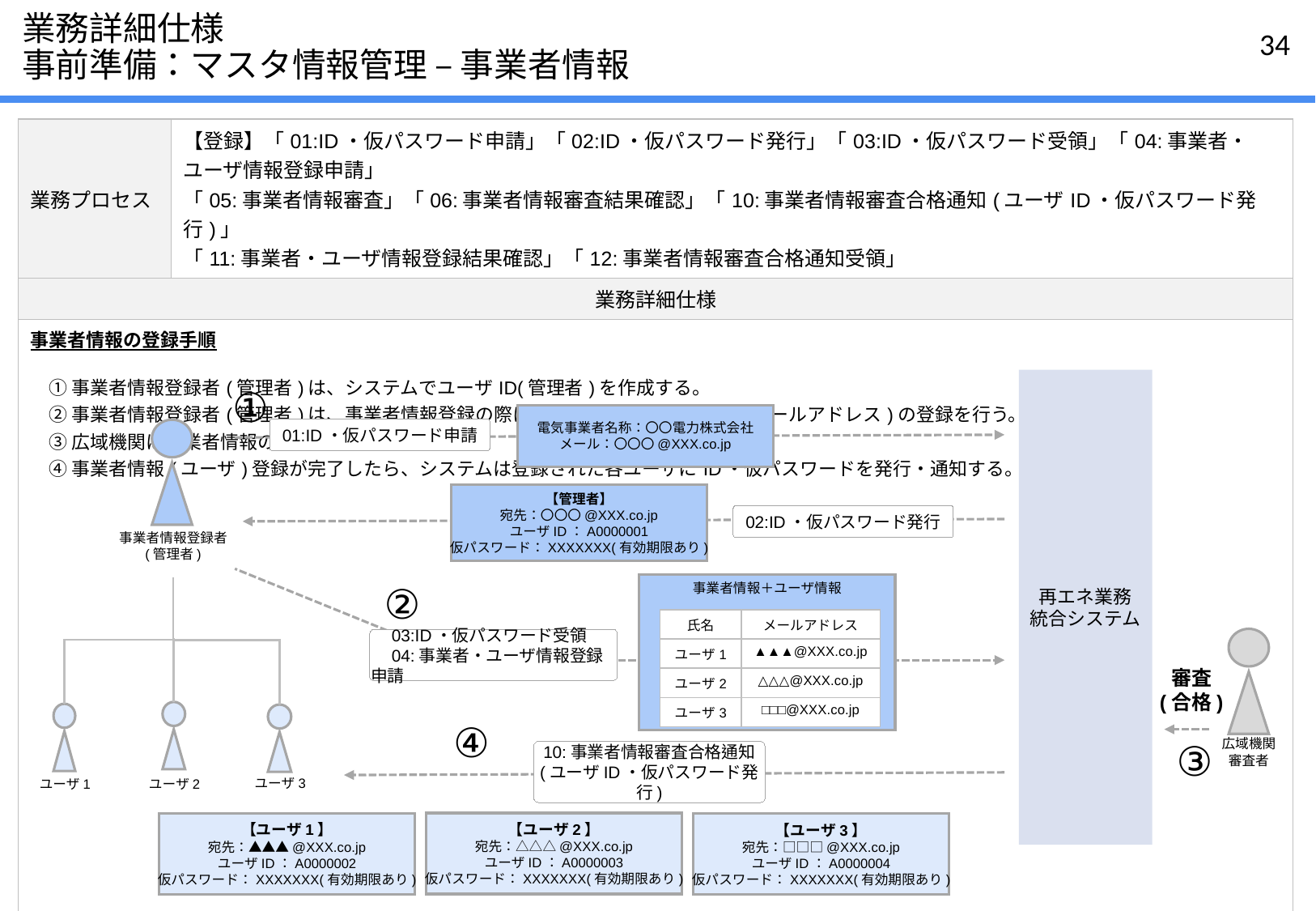

# 業務詳細仕様 事前準備：マスタ情報管理 – 事業者情報
| 業務プロセス | 【登録】「01:ID・仮パスワード申請」「02:ID・仮パスワード発行」「03:ID・仮パスワード受領」「04:事業者・ユーザ情報登録申請」 「05:事業者情報審査」「06:事業者情報審査結果確認」「10:事業者情報審査合格通知(ユーザID・仮パスワード発行)」 「11:事業者・ユーザ情報登録結果確認」「12:事業者情報審査合格通知受領」 |
| --- | --- |
| 業務詳細仕様 |  |
| 事業者情報の登録手順 　① 事業者情報登録者(管理者)は、システムでユーザID(管理者)を作成する。 　② 事業者情報登録者(管理者)は、事業者情報登録の際に自社のユーザ情報(氏名・メールアドレス)の登録を行う。 　③ 広域機関は事業者情報の審査・承認を行う。 　④ 事業者情報(ユーザ)登録が完了したら、システムは登録された各ユーザにID・仮パスワードを発行・通知する。 |  |
再エネ業務
統合システム
①
電気事業者名称：〇〇電力株式会社
メール：〇〇〇@XXX.co.jp
01:ID・仮パスワード申請

【管理者】
宛先：〇〇〇@XXX.co.jp
ユーザID：A0000001
仮パスワード：XXXXXXX(有効期限あり)
02:ID・仮パスワード発行
事業者情報登録者
(管理者)
②
事業者情報＋ユーザ情報

| 氏名 | メールアドレス |
| --- | --- |
| ユーザ1 | ▲▲▲@XXX.co.jp |
| ユーザ2 | △△△@XXX.co.jp |
| ユーザ3 | □□□@XXX.co.jp |

　03:ID・仮パスワード受領
　04:事業者・ユーザ情報登録申請
審査
(合格)

④
③
広域機関
審査者
10:事業者情報審査合格通知
(ユーザID・仮パスワード発行)
ユーザ1
ユーザ2
ユーザ3
【ユーザ2】
宛先：△△△@XXX.co.jp
ユーザID：A0000003
仮パスワード：XXXXXXX(有効期限あり)
【ユーザ1】
宛先：▲▲▲@XXX.co.jp
ユーザID：A0000002
仮パスワード：XXXXXXX(有効期限あり)
【ユーザ3】
宛先：□□□@XXX.co.jp
ユーザID：A0000004
仮パスワード：XXXXXXX(有効期限あり)